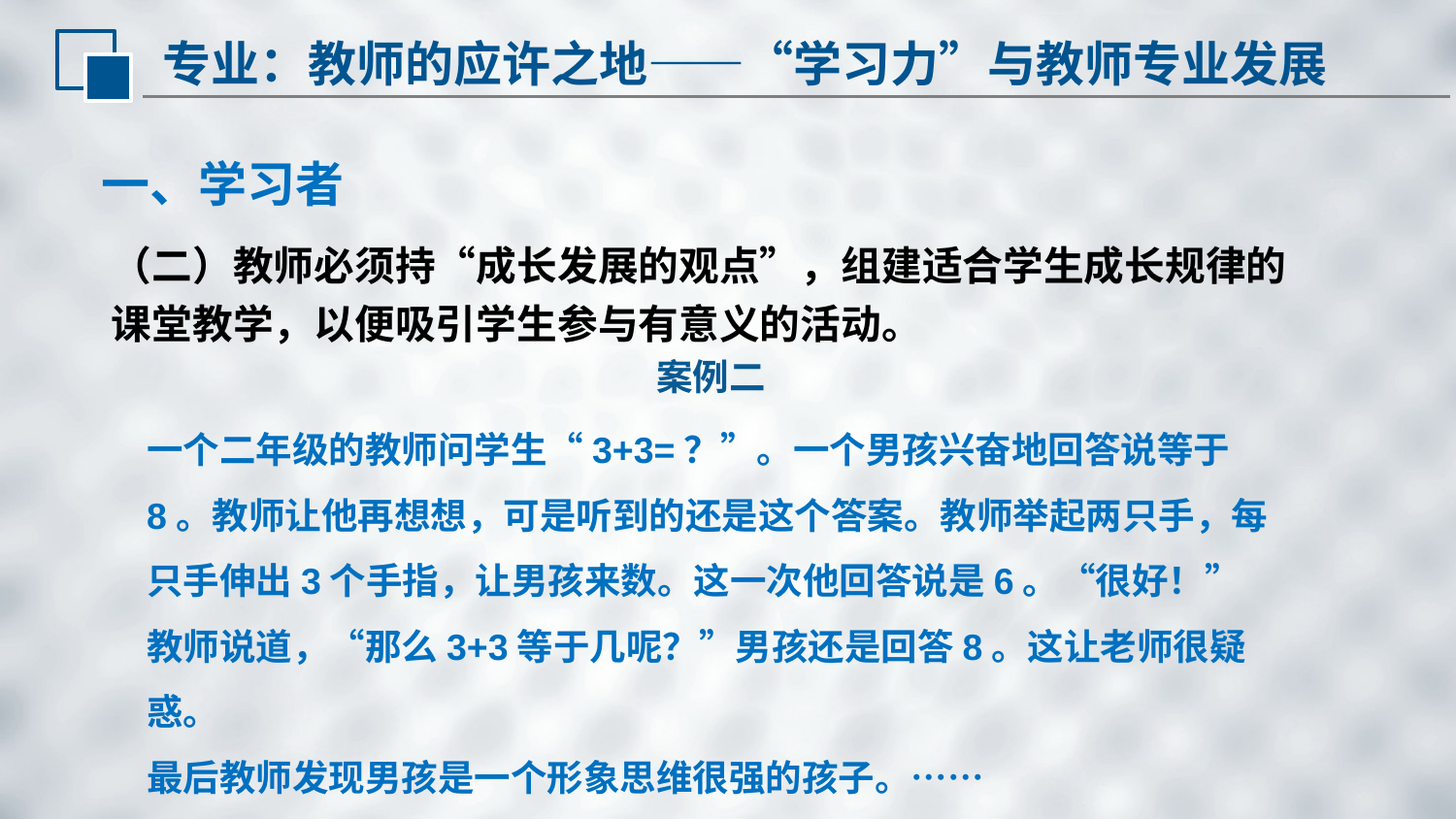

专业：教师的应许之地——“学习力”与教师专业发展

一、学习者
（二）教师必须持“成长发展的观点”，组建适合学生成长规律的课堂教学，以便吸引学生参与有意义的活动。
案例二
一个二年级的教师问学生“3+3=？”。一个男孩兴奋地回答说等于8。教师让他再想想，可是听到的还是这个答案。教师举起两只手，每只手伸出3个手指，让男孩来数。这一次他回答说是6。“很好！”教师说道，“那么3+3等于几呢？”男孩还是回答8。这让老师很疑惑。
最后教师发现男孩是一个形象思维很强的孩子。……